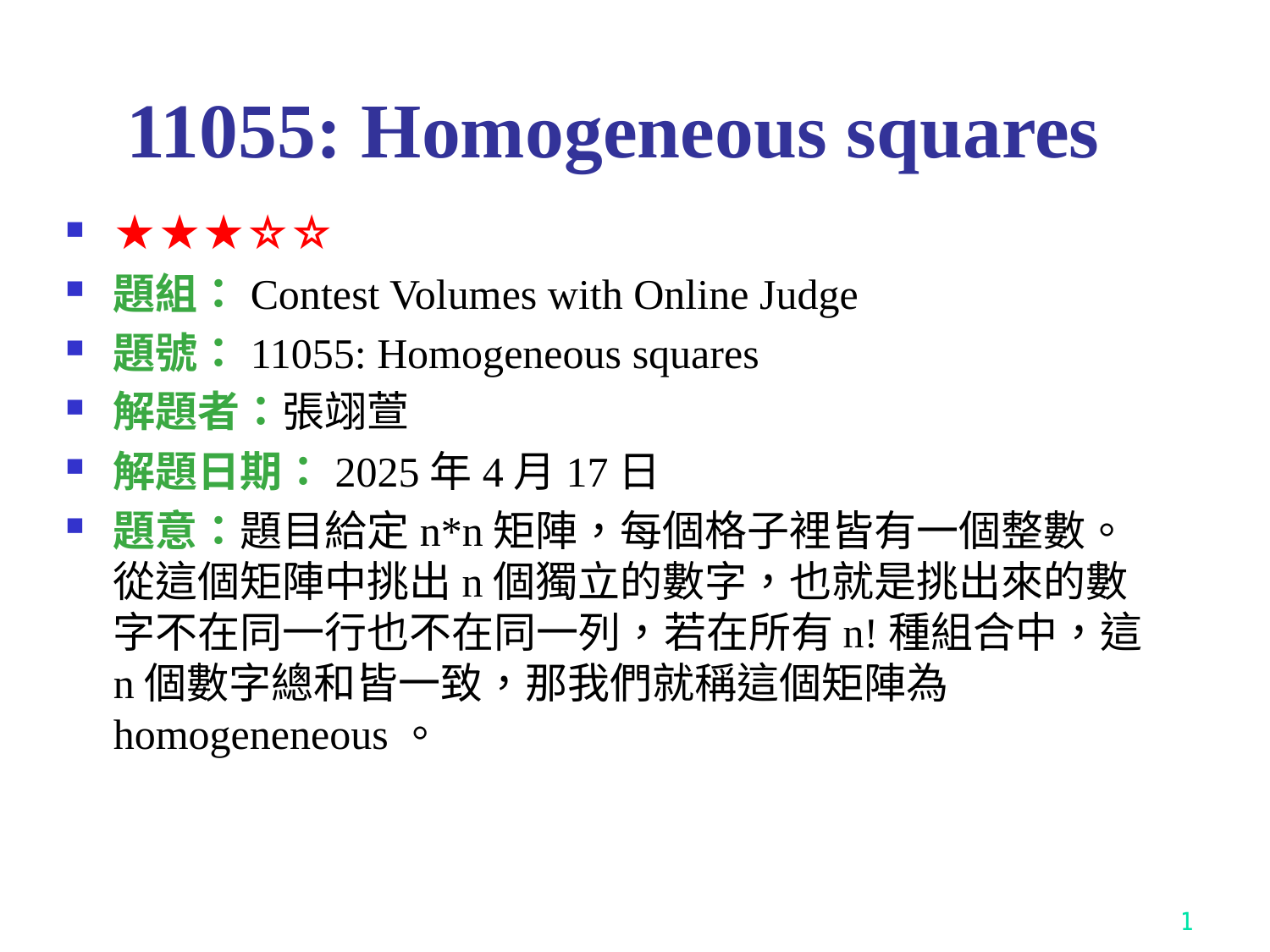

# 11055: Homogeneous squares
★★★☆☆
題組：Contest Volumes with Online Judge
題號：11055: Homogeneous squares
解題者：張翊萱
解題日期：2025年4月17日
題意：題目給定n*n矩陣，每個格子裡皆有一個整數。從這個矩陣中挑出n個獨立的數字，也就是挑出來的數字不在同一行也不在同一列，若在所有n!種組合中，這n個數字總和皆一致，那我們就稱這個矩陣為homogeneneous。
1